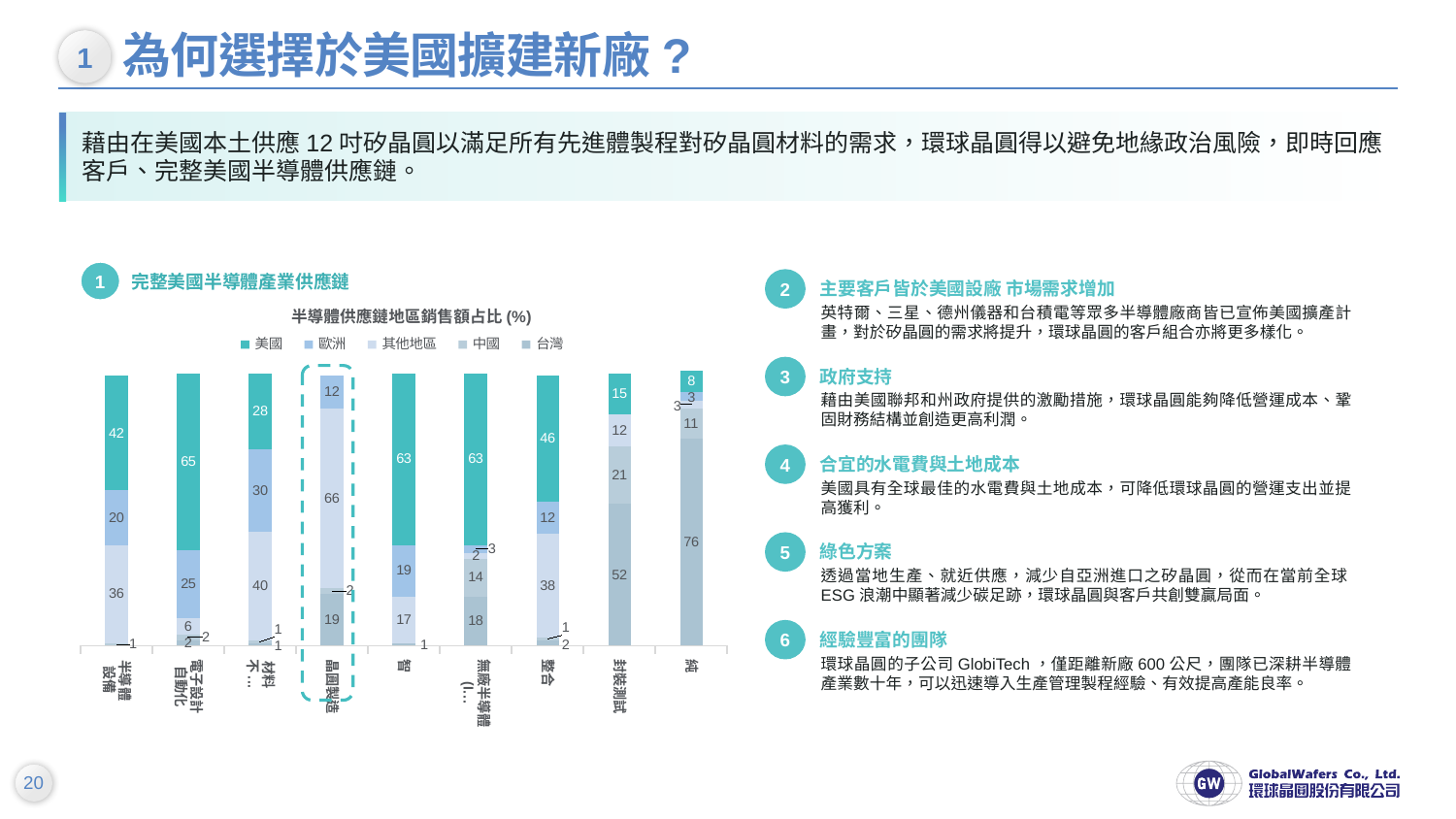

為何選擇於美國擴建新廠?
1
藉由在美國本土供應12吋矽晶圓以滿足所有先進體製程對矽晶圓材料的需求，環球晶圓得以避免地緣政治風險，即時回應客戶、完整美國半導體供應鏈。

1
完整美國半導體產業供應鏈
2
主要客戶皆於美國設廠 市場需求增加
英特爾、三星、德州儀器和台積電等眾多半導體廠商皆已宣佈美國擴產計畫，對於矽晶圓的需求將提升，環球晶圓的客戶組合亦將更多樣化。
半導體供應鏈地區銷售額占比(%)

### Chart

| Category | 台灣 | 中國 | 其他地區 | 歐洲 | 美國 |
|---|---|---|---|---|---|
| 半導體
設備 | None | 1.0 | 36.0 | 20.0 | 42.0 |
| 電子設計
自動化 | 2.0 | 2.0 | 6.0 | 25.0 | 65.0 |
| 材料
不含晶圓材料 | 1.0 | 1.0 | 40.0 | 30.0 | 28.0 |
| 晶圓製造 | 19.0 | 2.0 | 66.0 | 12.0 | None |
| 智慧財產權 | 1.0 | None | 17.0 | 19.0 | 63.0 |
| 無廠半導體
(IC設計) | 18.0 | 14.0 | 2.0 | 3.0 | 63.0 |
| 整合元件製造 | 2.0 | 1.0 | 38.0 | 12.0 | 46.0 |
| 封裝測試 | 52.0 | 21.0 | 12.0 | None | 15.0 |
| 純晶圓代工 | 76.0 | 11.0 | 3.0 | 3.0 | 8.0 |
3
政府支持
藉由美國聯邦和州政府提供的激勵措施，環球晶圓能夠降低營運成本、鞏固財務結構並創造更高利潤。

4
合宜的水電費與土地成本
美國具有全球最佳的水電費與土地成本，可降低環球晶圓的營運支出並提高獲利。
5
綠色方案
透過當地生產、就近供應，減少自亞洲進口之矽晶圓，從而在當前全球ESG浪潮中顯著減少碳足跡，環球晶圓與客戶共創雙贏局面。
6
經驗豐富的團隊
環球晶圓的子公司GlobiTech，僅距離新廠600公尺，團隊已深耕半導體產業數十年，可以迅速導入生產管理製程經驗、有效提高產能良率。

資料來源：(1) Mckinsey & Company, 2022/06。
備註：(1) 截至2020年。